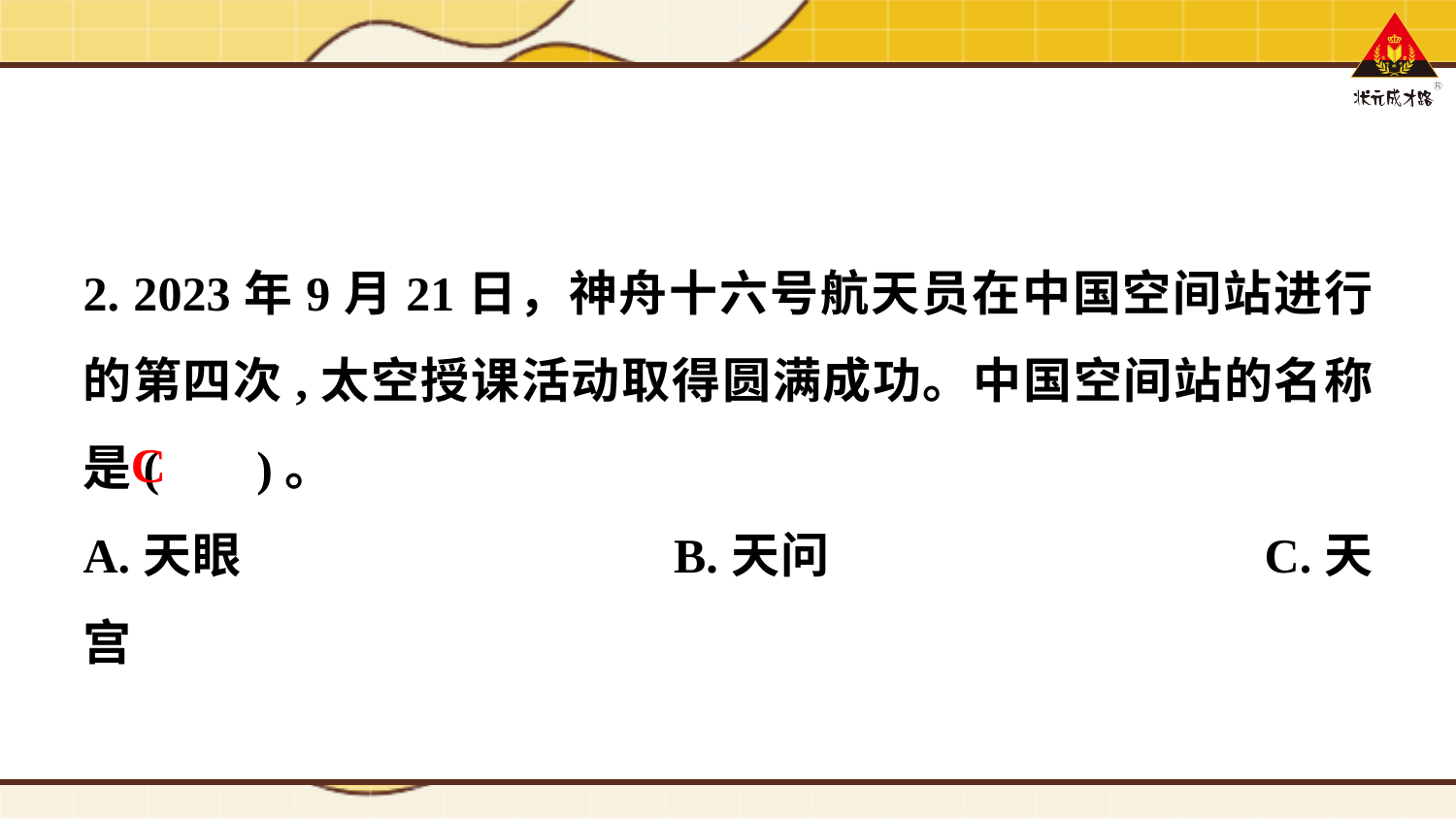

2. 2023年9月21日，神舟十六号航天员在中国空间站进行的第四次,太空授课活动取得圆满成功。中国空间站的名称是(        )。
A.天眼			B.天问			C.天宫
C